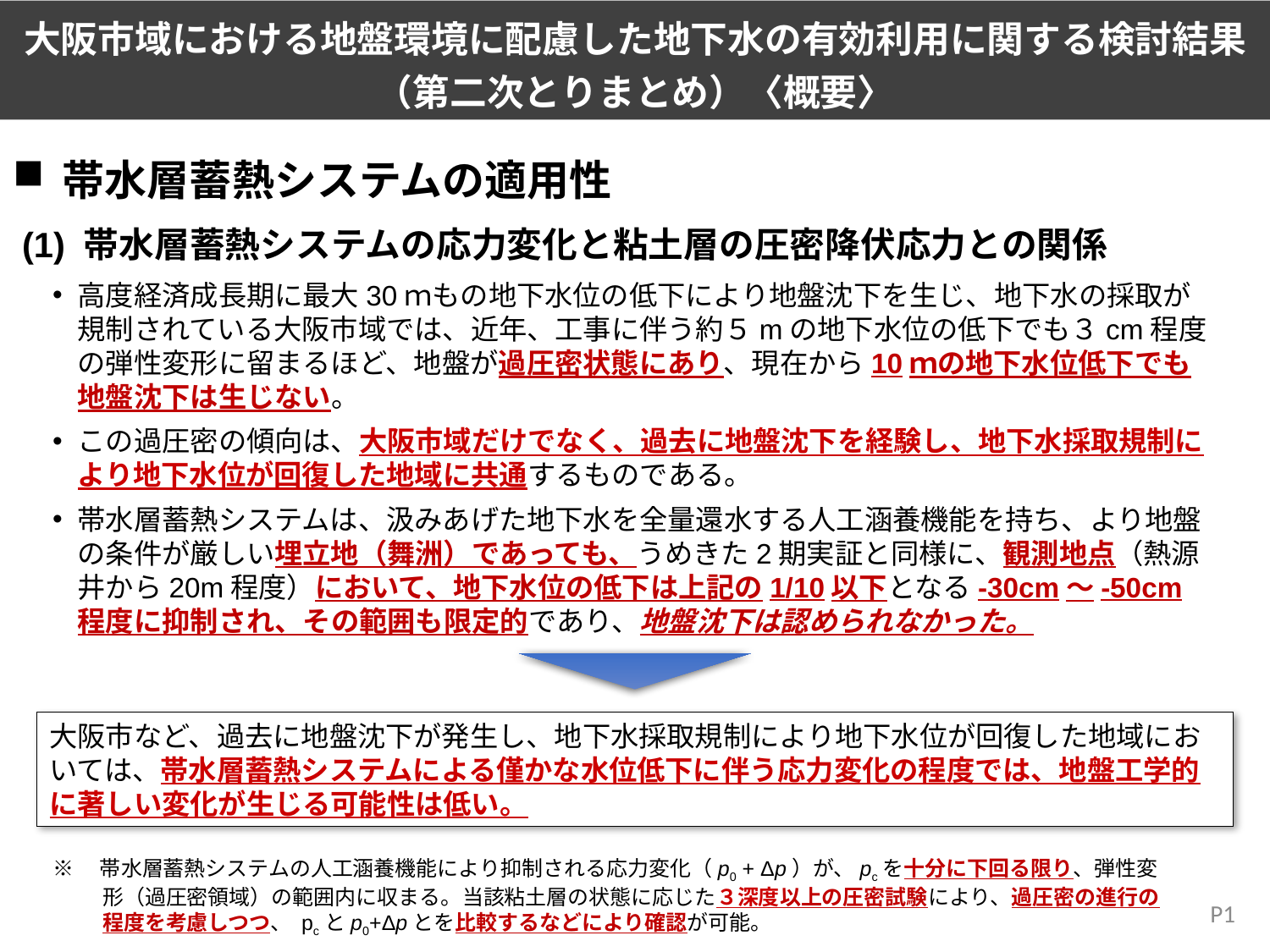

大阪市域における地盤環境に配慮した地下水の有効利用に関する検討結果
（第二次とりまとめ）〈概要〉
帯水層蓄熱システムの適用性
(1) 帯水層蓄熱システムの応力変化と粘土層の圧密降伏応力との関係
高度経済成長期に最大30ｍもの地下水位の低下により地盤沈下を生じ、地下水の採取が規制されている大阪市域では、近年、工事に伴う約５mの地下水位の低下でも３cm程度の弾性変形に留まるほど、地盤が過圧密状態にあり、現在から10ｍの地下水位低下でも地盤沈下は生じない。
この過圧密の傾向は、大阪市域だけでなく、過去に地盤沈下を経験し、地下水採取規制により地下水位が回復した地域に共通するものである。
帯水層蓄熱システムは、汲みあげた地下水を全量還水する人工涵養機能を持ち、より地盤の条件が厳しい埋立地（舞洲）であっても、うめきた2期実証と同様に、観測地点（熱源井から20m程度）において、地下水位の低下は上記の1/10以下となる-30cm～-50cm程度に抑制され、その範囲も限定的であり、地盤沈下は認められなかった。

大阪市など、過去に地盤沈下が発生し、地下水採取規制により地下水位が回復した地域においては、帯水層蓄熱システムによる僅かな水位低下に伴う応力変化の程度では、地盤工学的に著しい変化が生じる可能性は低い。
※　帯水層蓄熱システムの人工涵養機能により抑制される応力変化（p0 + Δp）が、pcを十分に下回る限り、弾性変形（過圧密領域）の範囲内に収まる。当該粘土層の状態に応じた３深度以上の圧密試験により、過圧密の進行の程度を考慮しつつ、 pcとp0+Δpとを比較するなどにより確認が可能。
P1
※